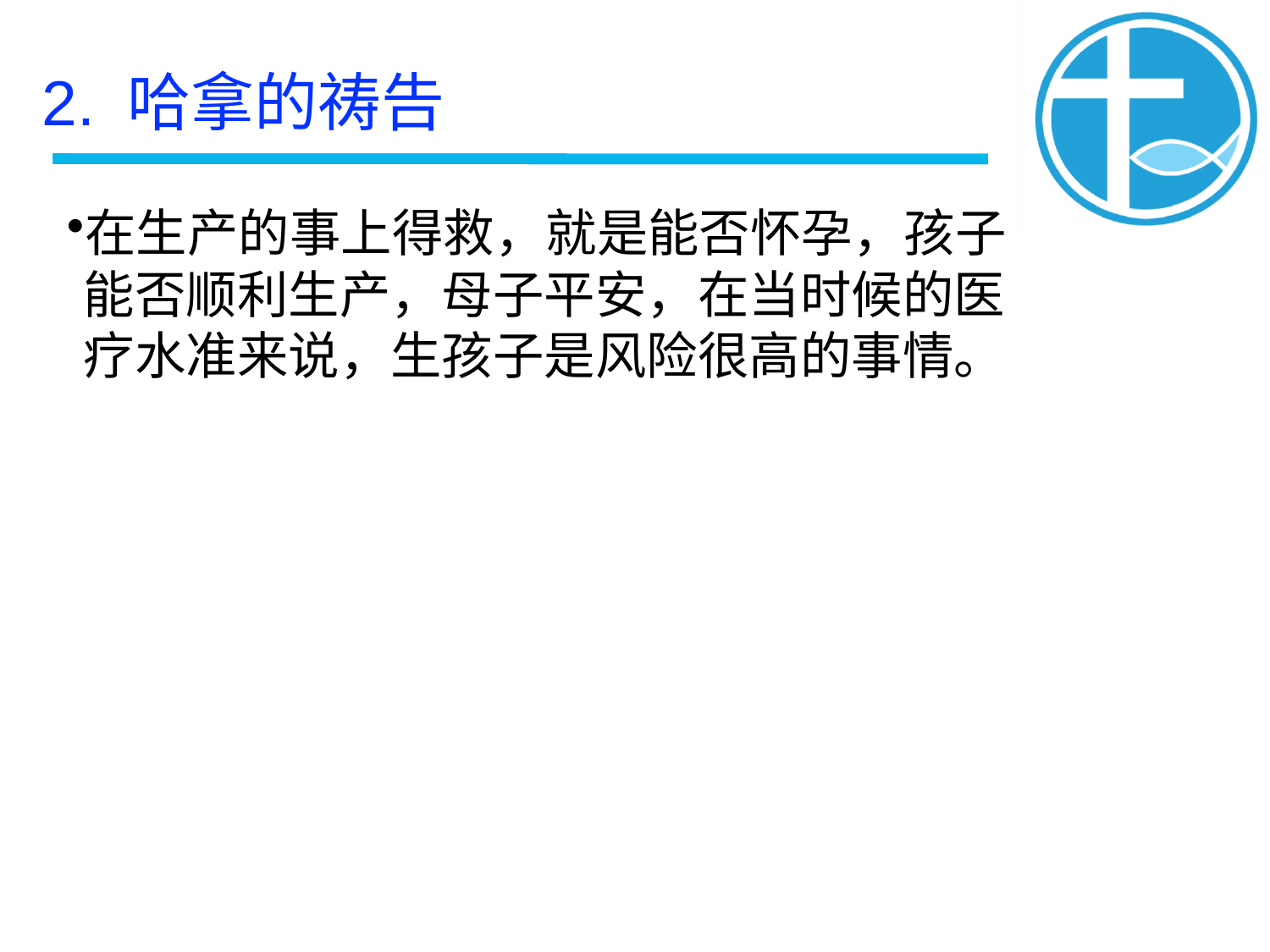

2. 哈拿的祷告
在生产的事上得救，就是能否怀孕，孩子能否顺利生产，母子平安，在当时候的医疗水准来说，生孩子是风险很高的事情。